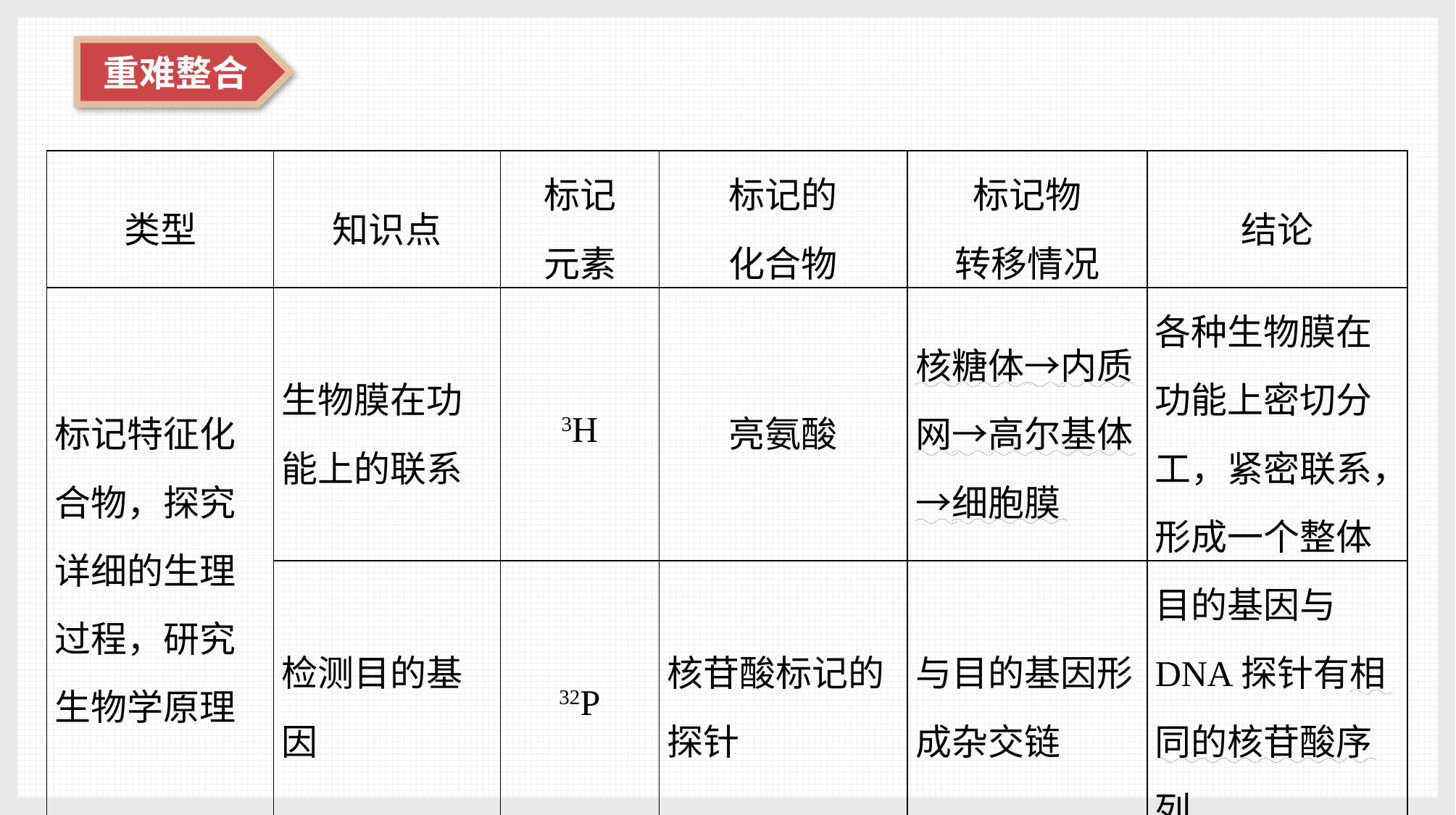

| 类型 | 知识点 | 标记 元素 | 标记的 化合物 | 标记物 转移情况 | 结论 |
| --- | --- | --- | --- | --- | --- |
| 标记特征化合物，探究详细的生理过程，研究生物学原理 | 生物膜在功能上的联系 | 3H | 亮氨酸 | 核糖体→内质网→高尔基体→细胞膜 | 各种生物膜在功能上密切分工，紧密联系，形成一个整体 |
|  | 检测目的基因 | 32P | 核苷酸标记的探针 | 与目的基因形成杂交链 | 目的基因与DNA探针有相同的核苷酸序列 |